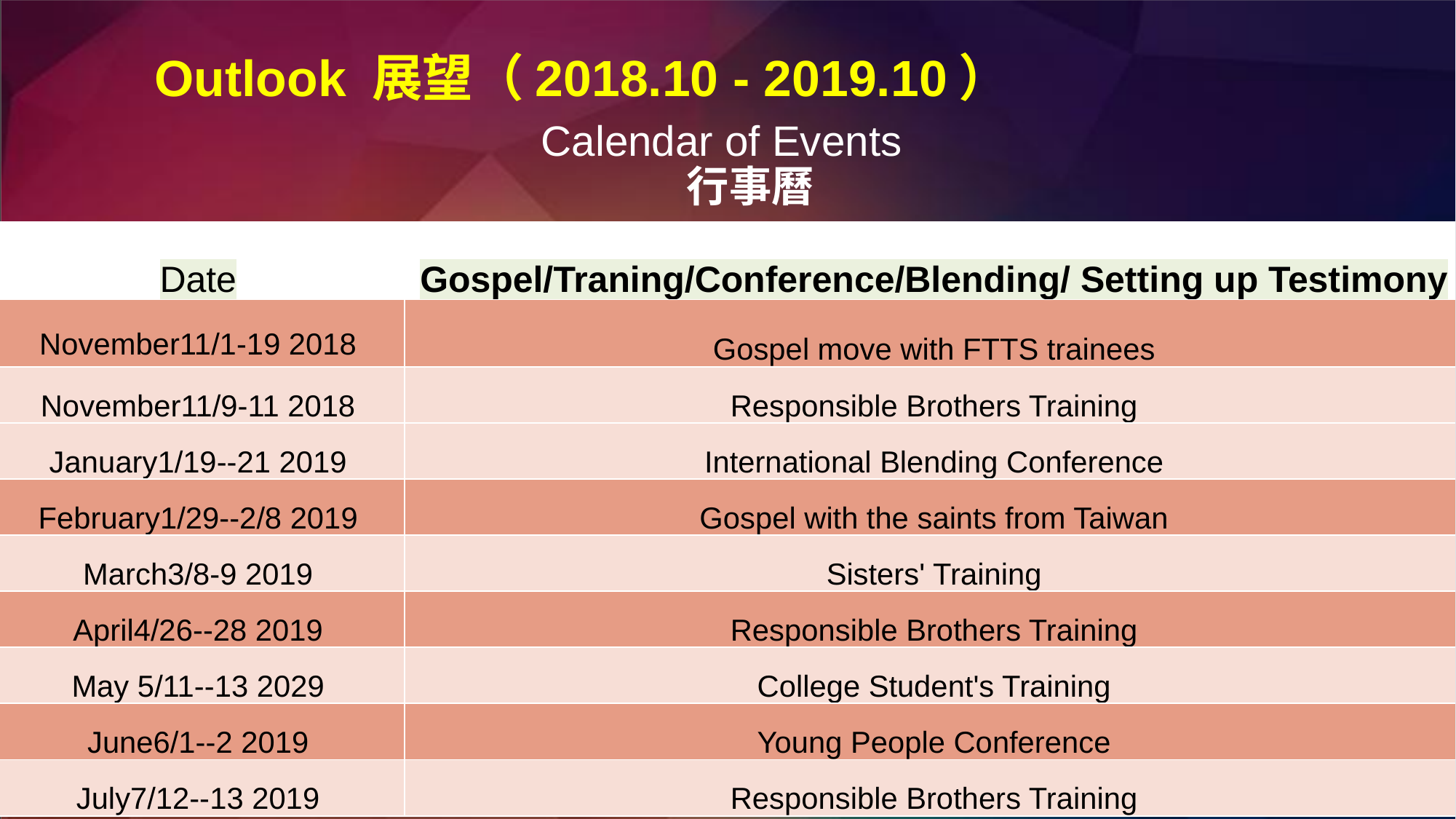

Outlook 展望（2018.10 - 2019.10）
Calendar of Events
   行事曆
| Date | Gospel/Traning/Conference/Blending/ Setting up Testimony |
| --- | --- |
| November11/1-19 2018 | Gospel move with FTTS trainees |
| November11/9-11 2018 | Responsible Brothers Training |
| January1/19--21 2019 | International Blending Conference |
| February1/29--2/8 2019 | Gospel with the saints from Taiwan |
| March3/8-9 2019 | Sisters' Training |
| April4/26--28 2019 | Responsible Brothers Training |
| May 5/11--13 2029 | College Student's Training |
| June6/1--2 2019 | Young People Conference |
| July7/12--13 2019 | Responsible Brothers Training |